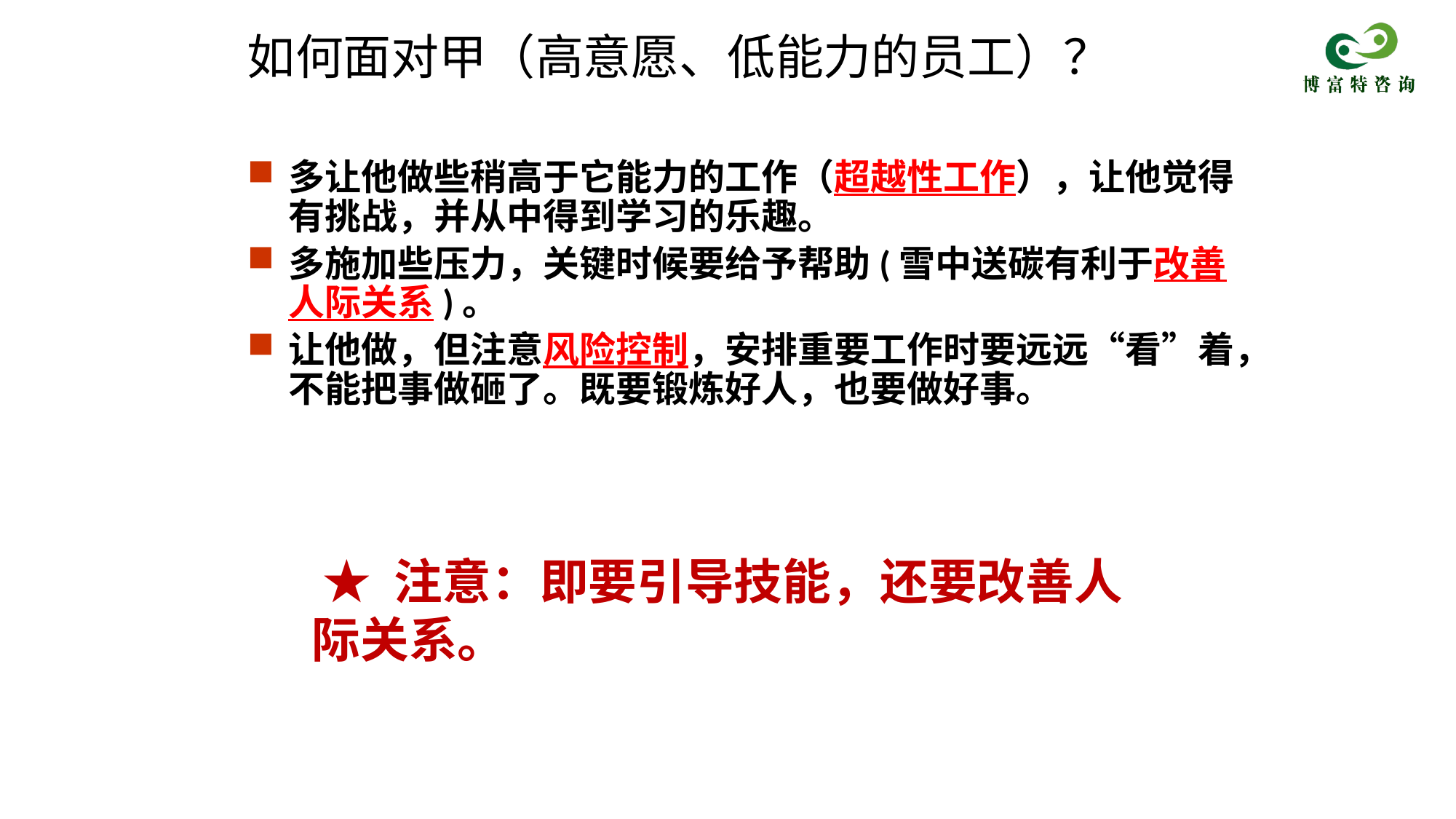

# 如何面对甲（高意愿、低能力的员工）？
多让他做些稍高于它能力的工作（超越性工作），让他觉得有挑战，并从中得到学习的乐趣。
多施加些压力，关键时候要给予帮助(雪中送碳有利于改善人际关系)。
让他做，但注意风险控制，安排重要工作时要远远“看”着，不能把事做砸了。既要锻炼好人，也要做好事。

 ★ 注意：即要引导技能，还要改善人际关系。